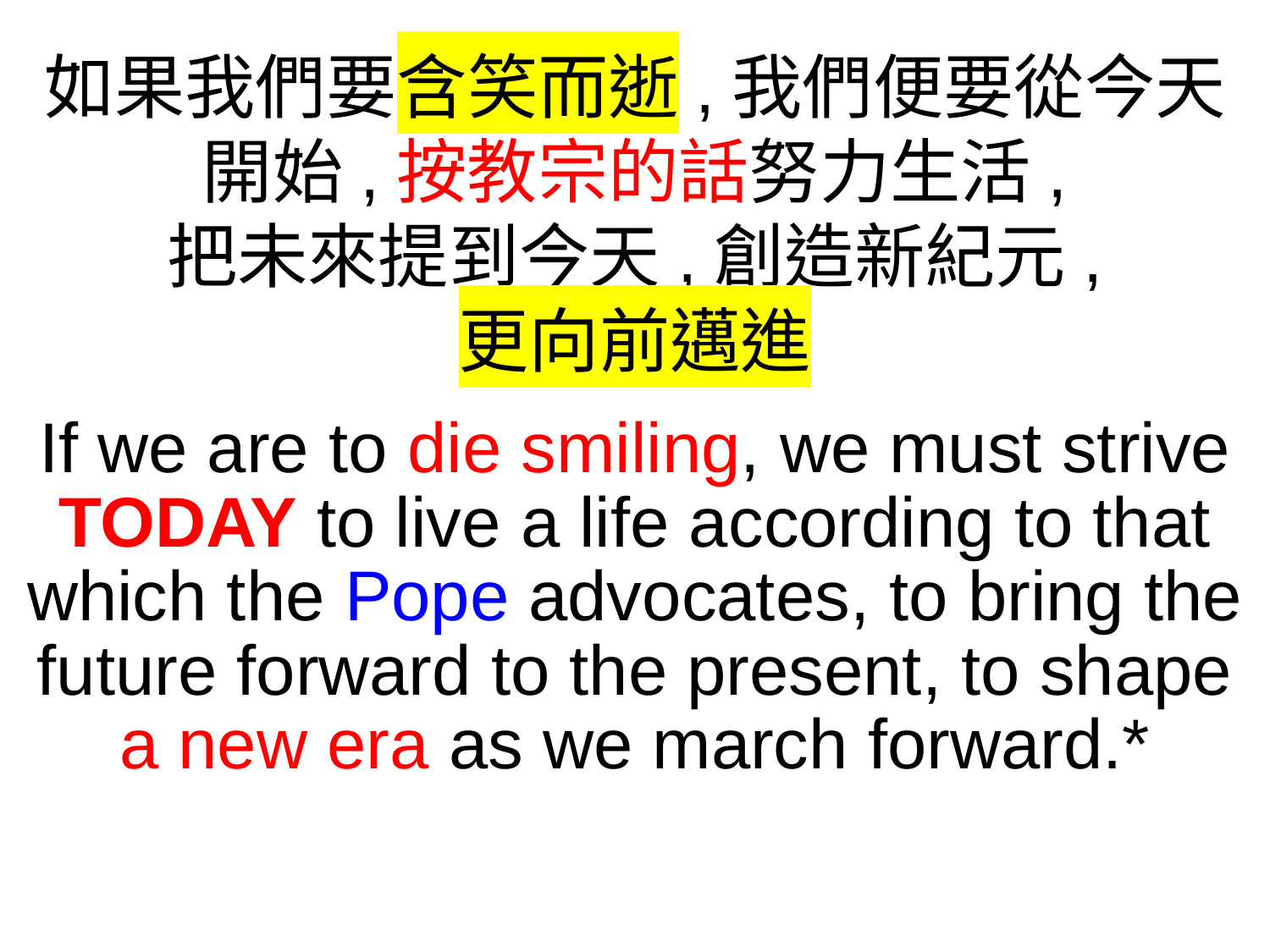

如果我們要含笑而逝,我們便要從今天開始,按教宗的話努力生活,
把未來提到今天,創造新紀元,
更向前邁進
If we are to die smiling, we must strive TODAY to live a life according to that which the Pope advocates, to bring the future forward to the present, to shape a new era as we march forward.*